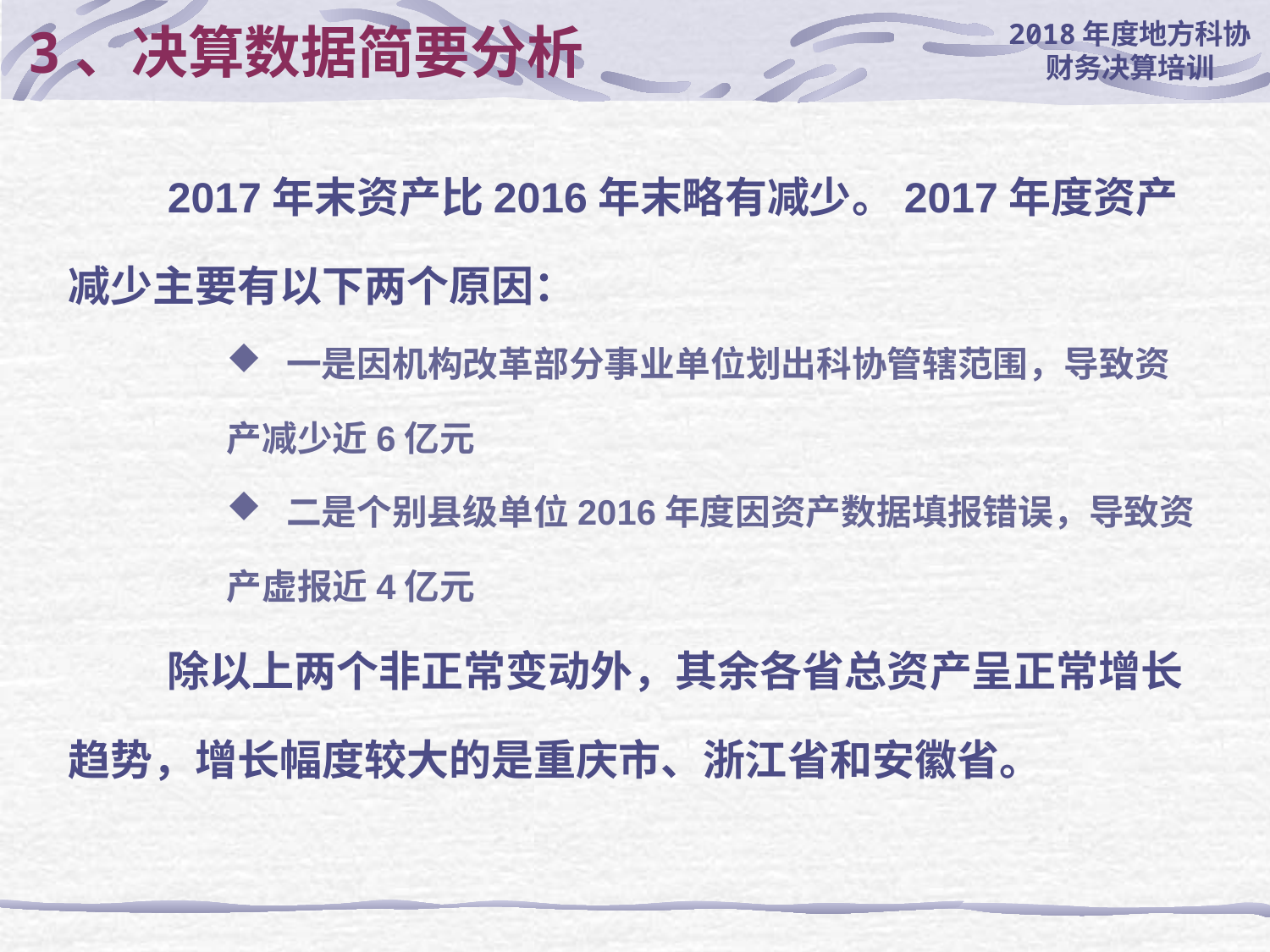

# 3、决算数据简要分析
2017年末资产比2016年末略有减少。2017年度资产减少主要有以下两个原因：
  一是因机构改革部分事业单位划出科协管辖范围，导致资产减少近6亿元
  二是个别县级单位2016年度因资产数据填报错误，导致资产虚报近4亿元
除以上两个非正常变动外，其余各省总资产呈正常增长趋势，增长幅度较大的是重庆市、浙江省和安徽省。